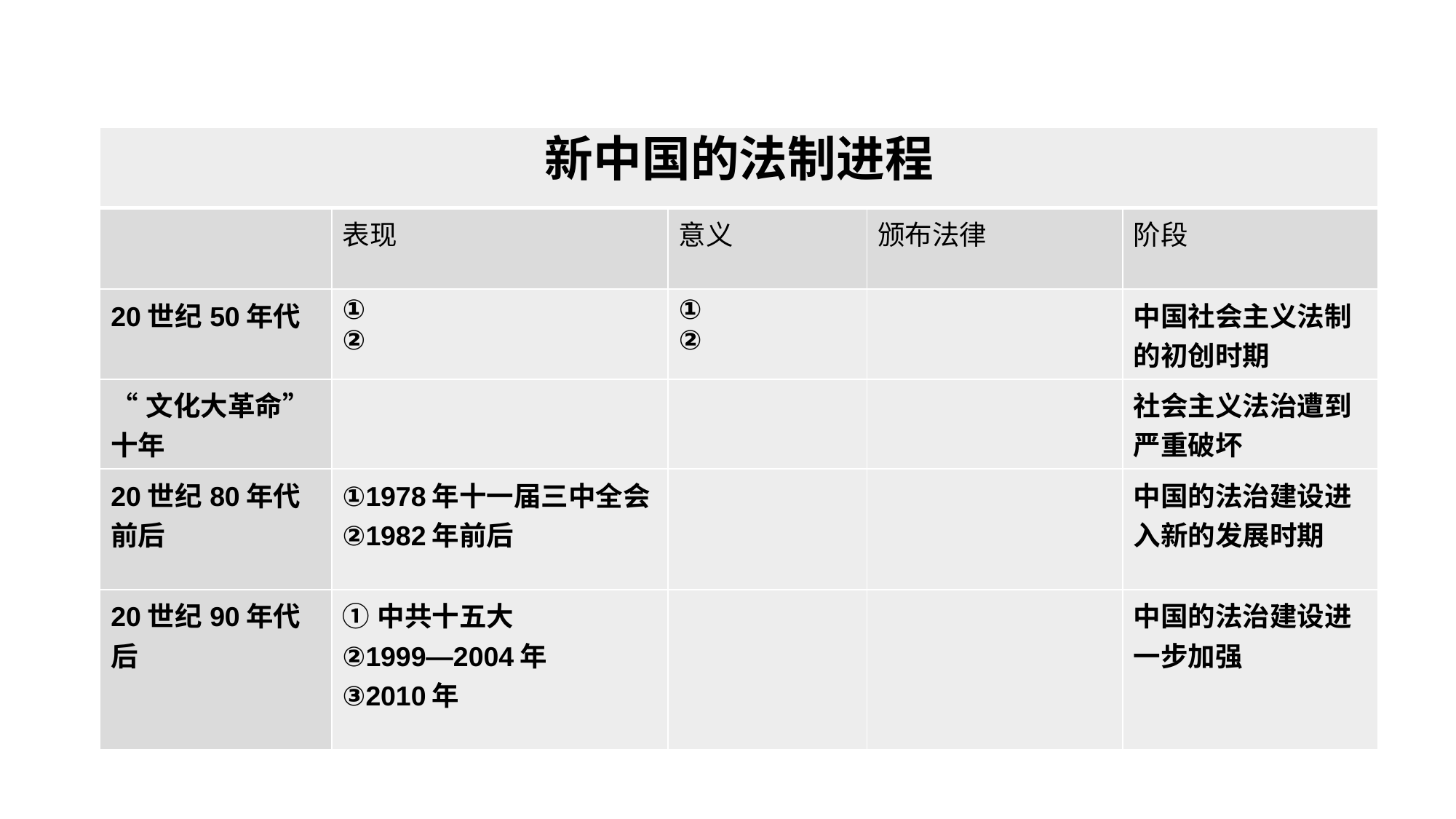

| 新中国的法制进程 |  |  |  |  |
| --- | --- | --- | --- | --- |
|  | 表现 | 意义 | 颁布法律 | 阶段 |
| 20世纪50年代 | ① ② | ① ② |  | 中国社会主义法制的初创时期 |
| “文化大革命”十年 |  |  |  | 社会主义法治遭到严重破坏 |
| 20世纪80年代前后 | ①1978年十一届三中全会 ②1982年前后 |  |  | 中国的法治建设进入新的发展时期 |
| 20世纪90年代后 | ①中共十五大 ②1999—2004年 ③2010年 |  |  | 中国的法治建设进一步加强 |